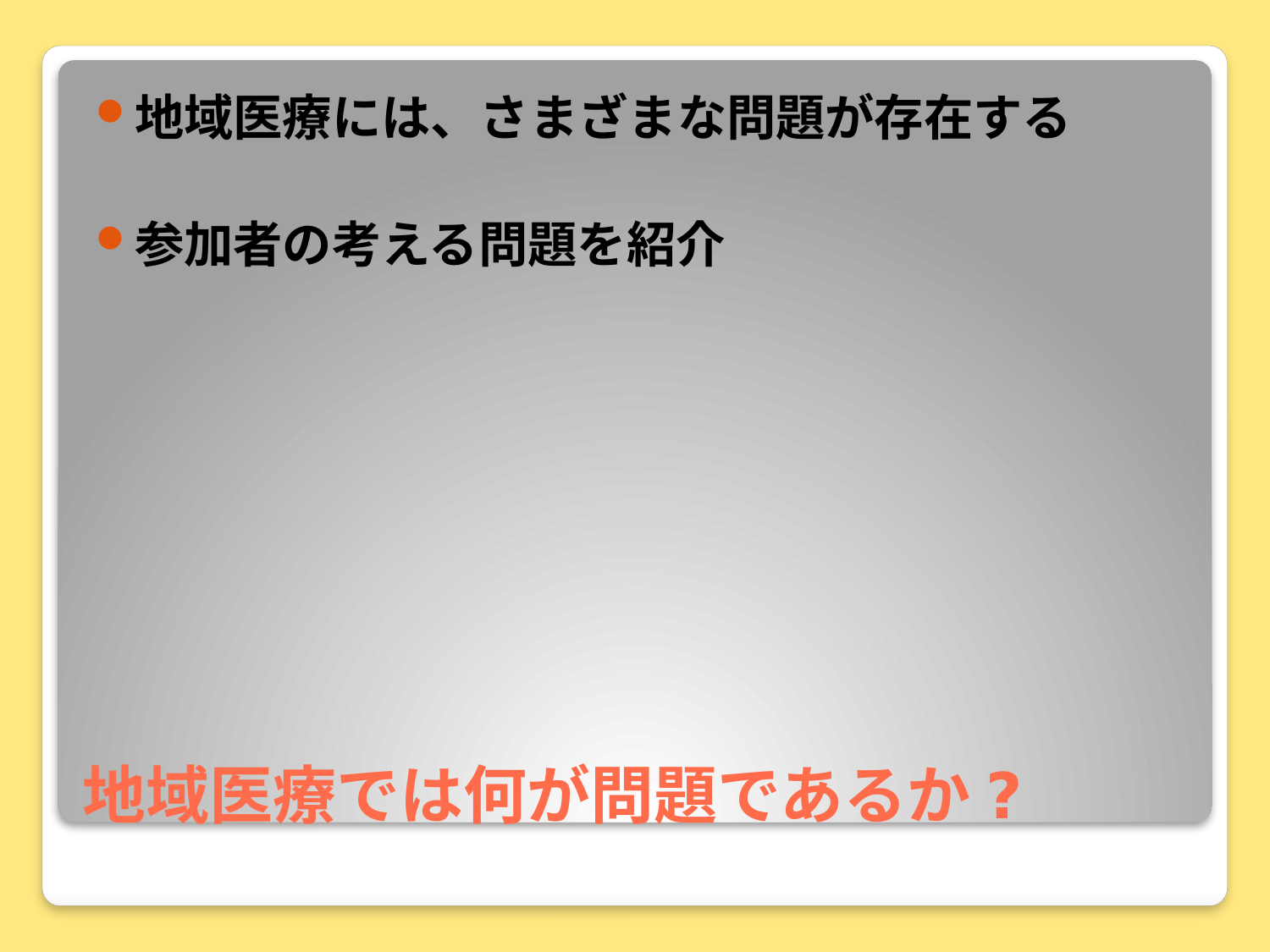

地域医療には、さまざまな問題が存在する

参加者の考える問題を紹介
# 地域医療では何が問題であるか?